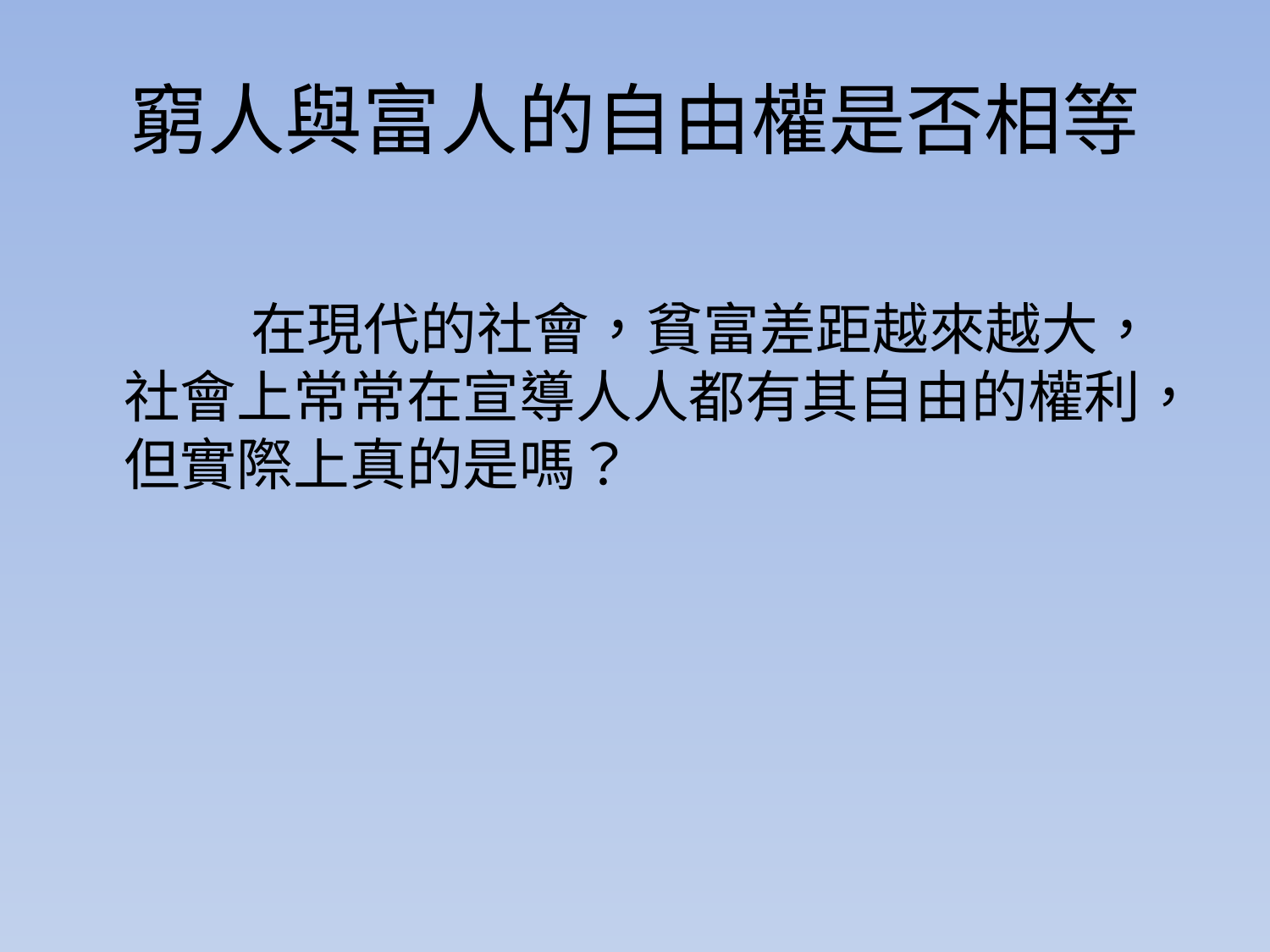

# 窮人與富人的自由權是否相等
		在現代的社會，貧富差距越來越大，社會上常常在宣導人人都有其自由的權利，但實際上真的是嗎？